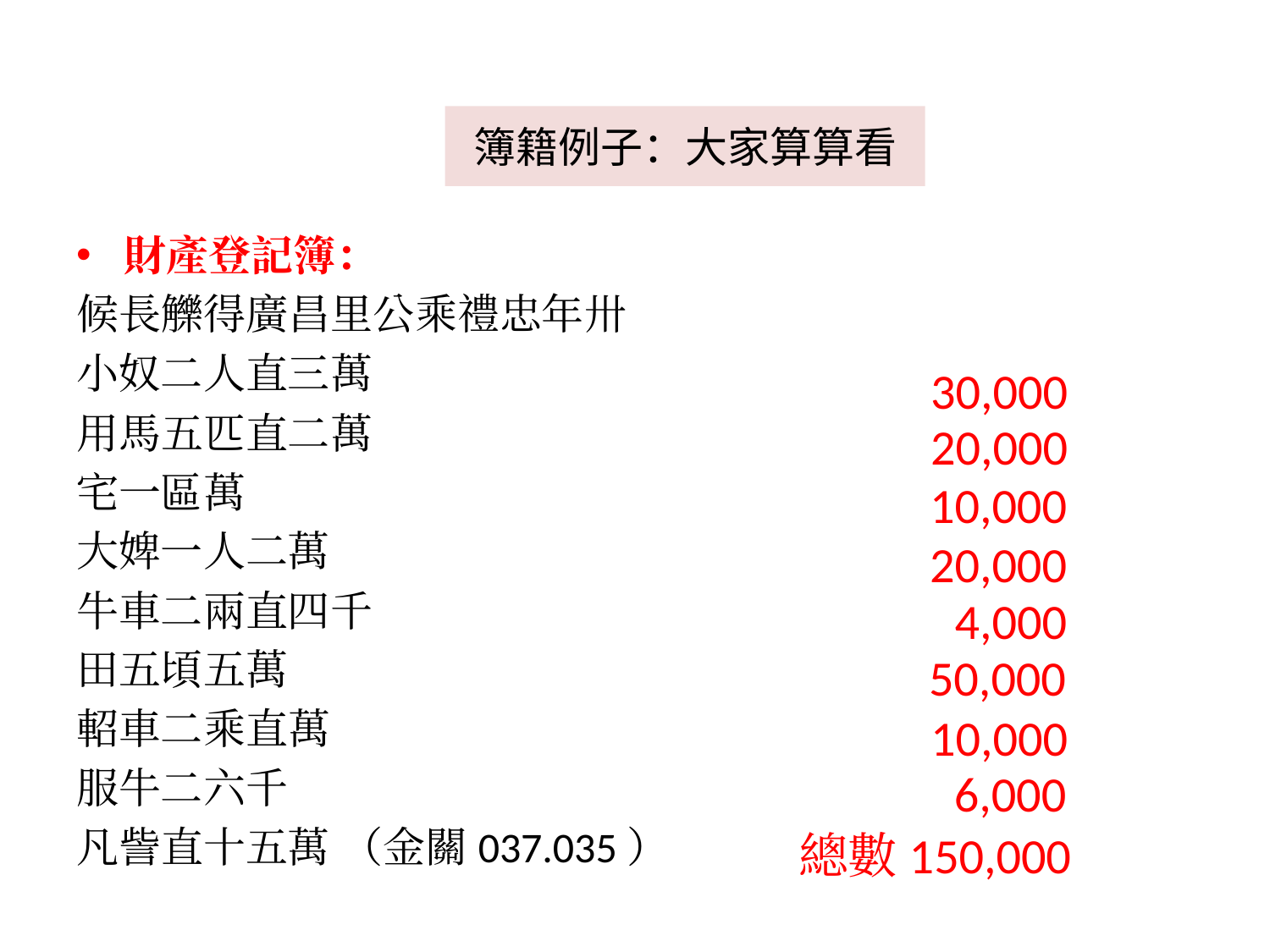

# 簿籍例子：大家算算看
財產登記簿：
候長觻得廣昌里公乘禮忠年卅
小奴二人直三萬
用馬五匹直二萬
宅一區萬
大婢一人二萬
牛車二兩直四千
田五頃五萬
軺車二乘直萬
服牛二六千
凡訾直十五萬 （金關037.035）

30,000
20,000
10,000
20,000
4,000
50,000
10,000
6,000
總數150,000